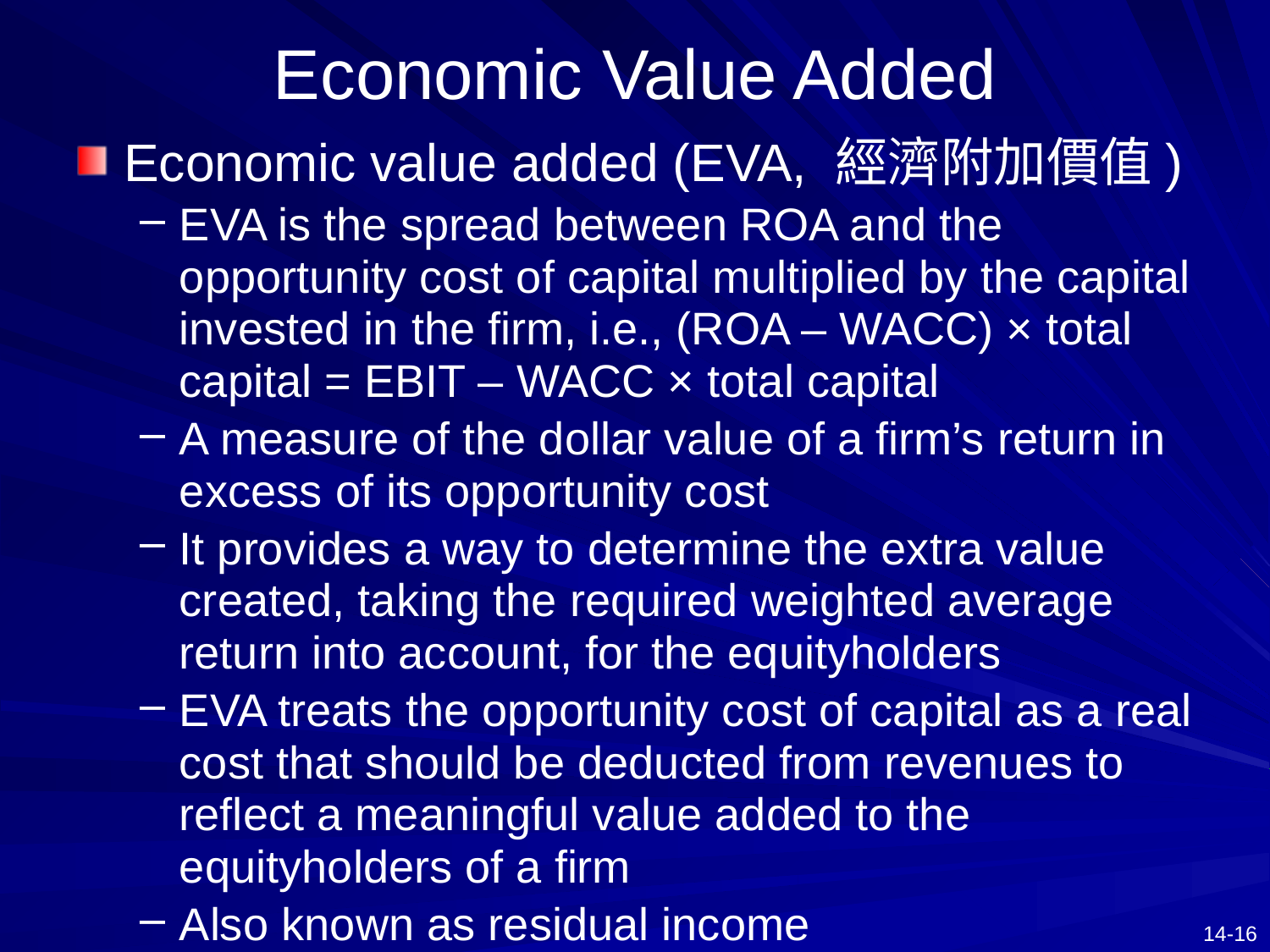

# Economic Value Added
Economic value added (EVA, 經濟附加價值)
EVA is the spread between ROA and the opportunity cost of capital multiplied by the capital invested in the firm, i.e., (ROA – WACC) × total capital = EBIT – WACC × total capital
A measure of the dollar value of a firm’s return in excess of its opportunity cost
It provides a way to determine the extra value created, taking the required weighted average return into account, for the equityholders
EVA treats the opportunity cost of capital as a real cost that should be deducted from revenues to reflect a meaningful value added to the equityholders of a firm
Also known as residual income